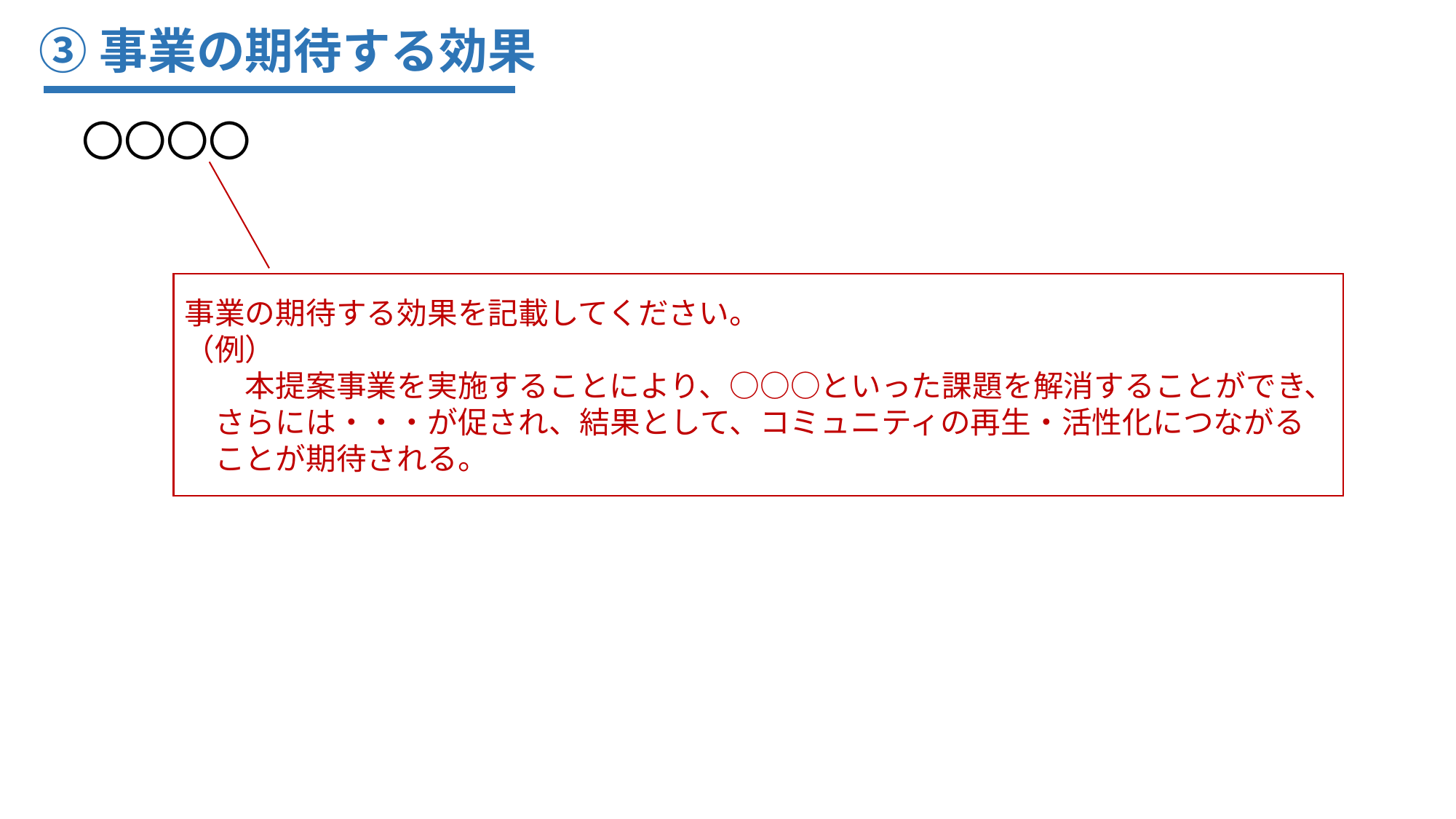

③事業の期待する効果

　〇〇〇〇
事業の期待する効果を記載してください。
（例）
　　本提案事業を実施することにより、○○○といった課題を解消することができ、
　さらには・・・が促され、結果として、コミュニティの再生・活性化につながる
　ことが期待される。